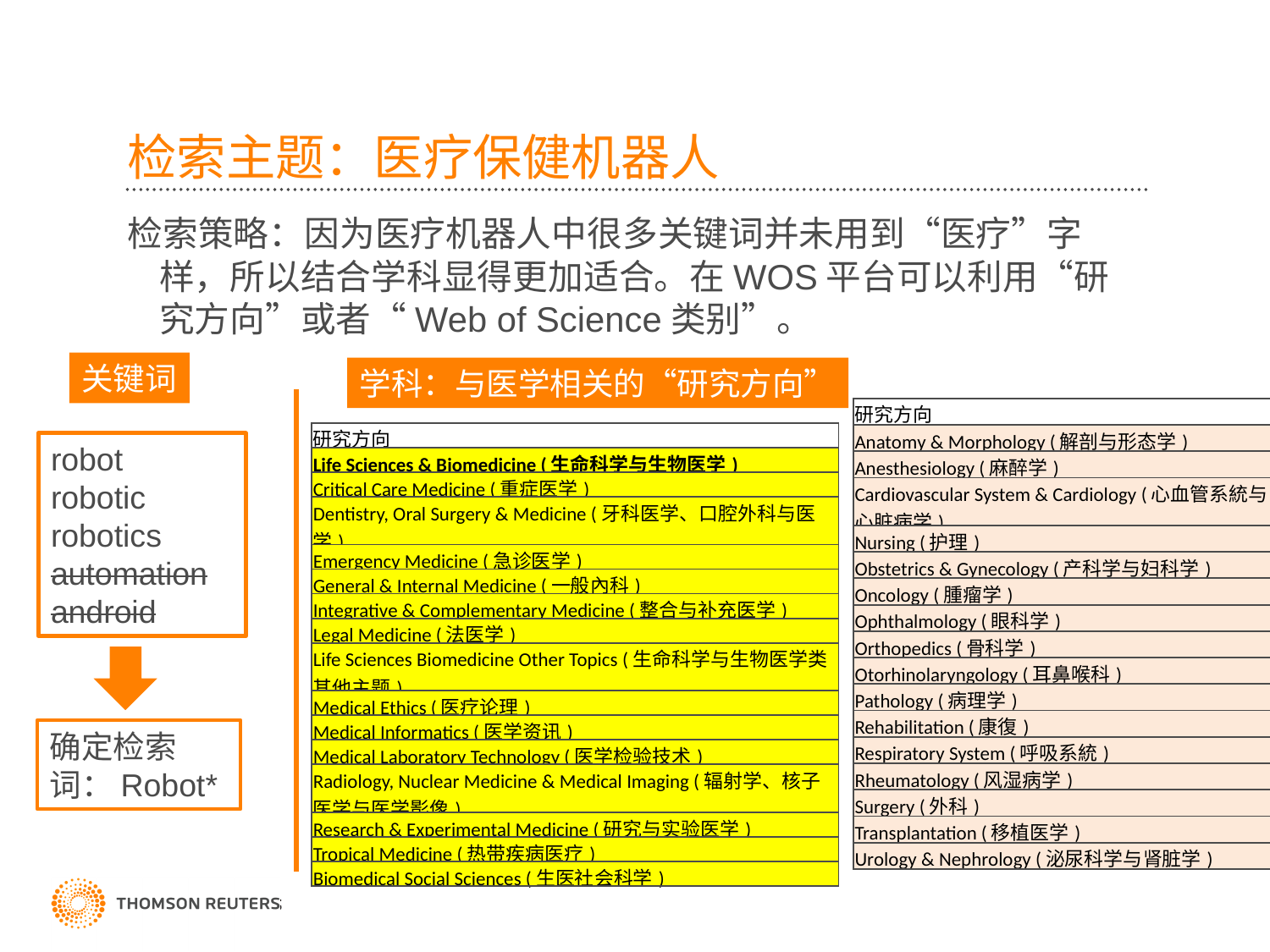

# 检索主题：医疗保健机器人
检索策略：因为医疗机器人中很多关键词并未用到“医疗”字样，所以结合学科显得更加适合。在WOS平台可以利用“研究方向”或者“Web of Science类别”。

关键词
学科：与医学相关的“研究方向”
| 研究方向 |
| --- |
| Anatomy & Morphology (解剖与形态学) |
| Anesthesiology (麻醉学) |
| Cardiovascular System & Cardiology (心血管系統与心脏病学) |
| Nursing (护理) |
| Obstetrics & Gynecology (产科学与妇科学) |
| Oncology (腫瘤学) |
| Ophthalmology (眼科学) |
| Orthopedics (骨科学) |
| Otorhinolaryngology (耳鼻喉科) |
| Pathology (病理学) |
| Rehabilitation (康復) |
| Respiratory System (呼吸系統) |
| Rheumatology (风湿病学) |
| Surgery (外科) |
| Transplantation (移植医学) |
| Urology & Nephrology (泌尿科学与肾脏学) |
| 研究方向 |
| --- |
| Life Sciences & Biomedicine (生命科学与生物医学) |
| Critical Care Medicine (重症医学) |
| Dentistry, Oral Surgery & Medicine (牙科医学、口腔外科与医学) |
| Emergency Medicine (急诊医学) |
| General & Internal Medicine (一般內科) |
| Integrative & Complementary Medicine (整合与补充医学) |
| Legal Medicine (法医学) |
| Life Sciences Biomedicine Other Topics (生命科学与生物医学类其他主题) |
| Medical Ethics (医疗论理) |
| Medical Informatics (医学资讯) |
| Medical Laboratory Technology (医学检验技术) |
| Radiology, Nuclear Medicine & Medical Imaging (辐射学、核子医学与医学影像) |
| Research & Experimental Medicine (研究与实验医学) |
| Tropical Medicine (热带疾病医疗) |
| Biomedical Social Sciences (生医社会科学) |
robot
robotic
robotics
automation
android

确定检索词：Robot*